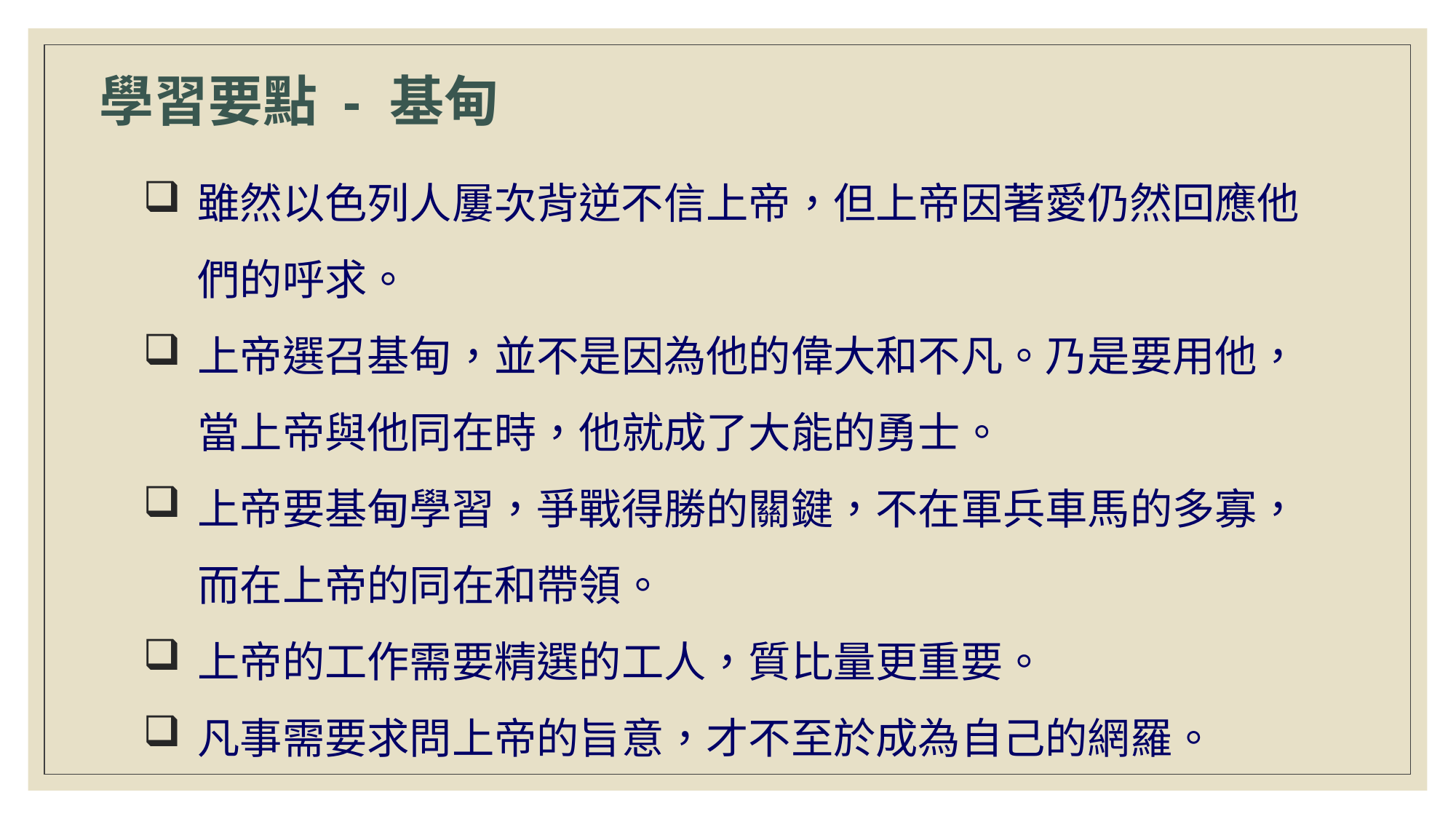

# 學習要點 - 基甸
雖然以色列人屢次背逆不信上帝，但上帝因著愛仍然回應他們的呼求。
上帝選召基甸，並不是因為他的偉大和不凡。乃是要用他，當上帝與他同在時，他就成了大能的勇士。
上帝要基甸學習，爭戰得勝的關鍵，不在軍兵車馬的多寡，而在上帝的同在和帶領。
上帝的工作需要精選的工人，質比量更重要。
凡事需要求問上帝的旨意，才不至於成為自己的網羅。